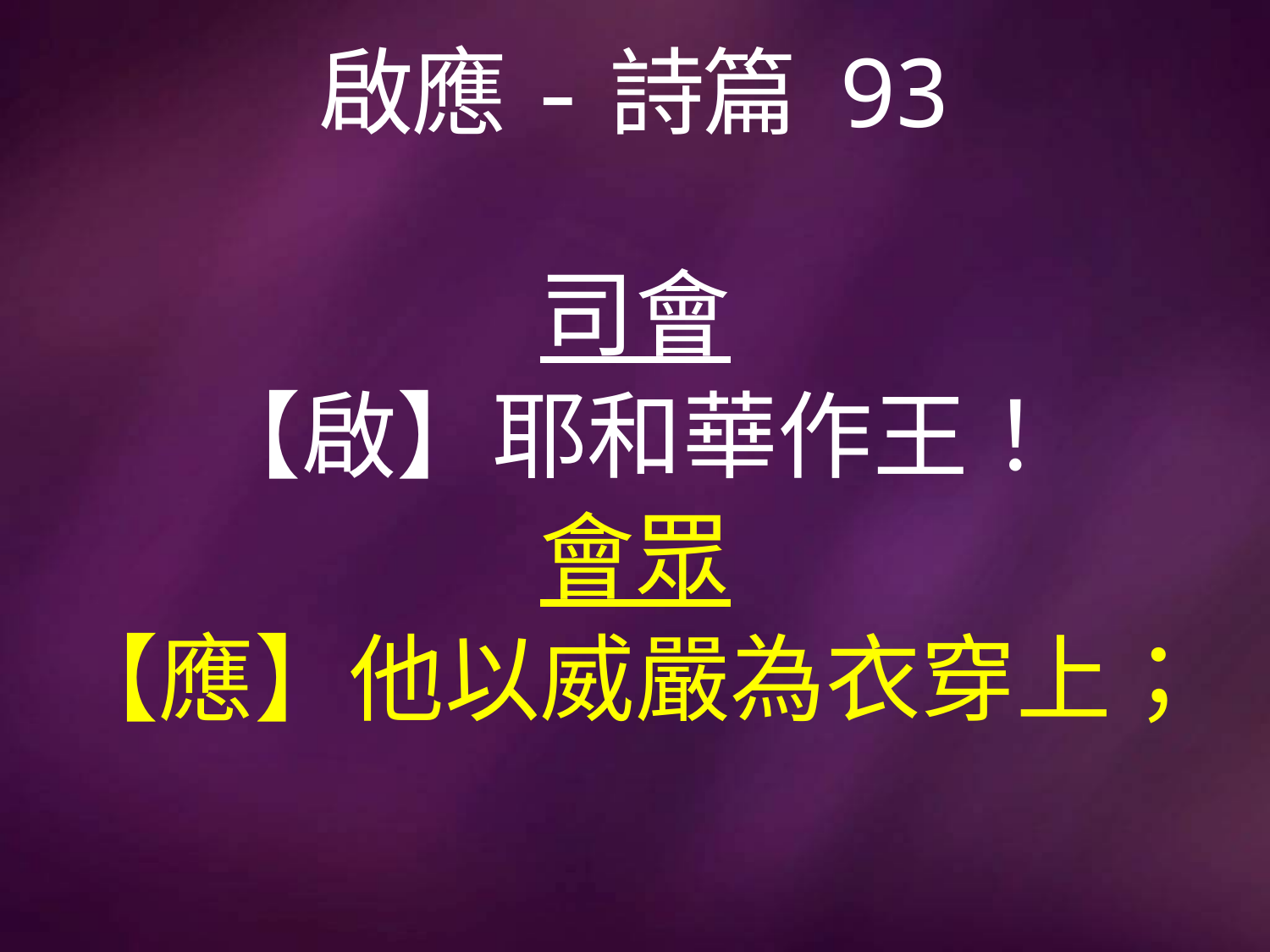

# 啟應-詩篇 93
司會
【啟】耶和華作王！
會眾
【應】他以威嚴為衣穿上；